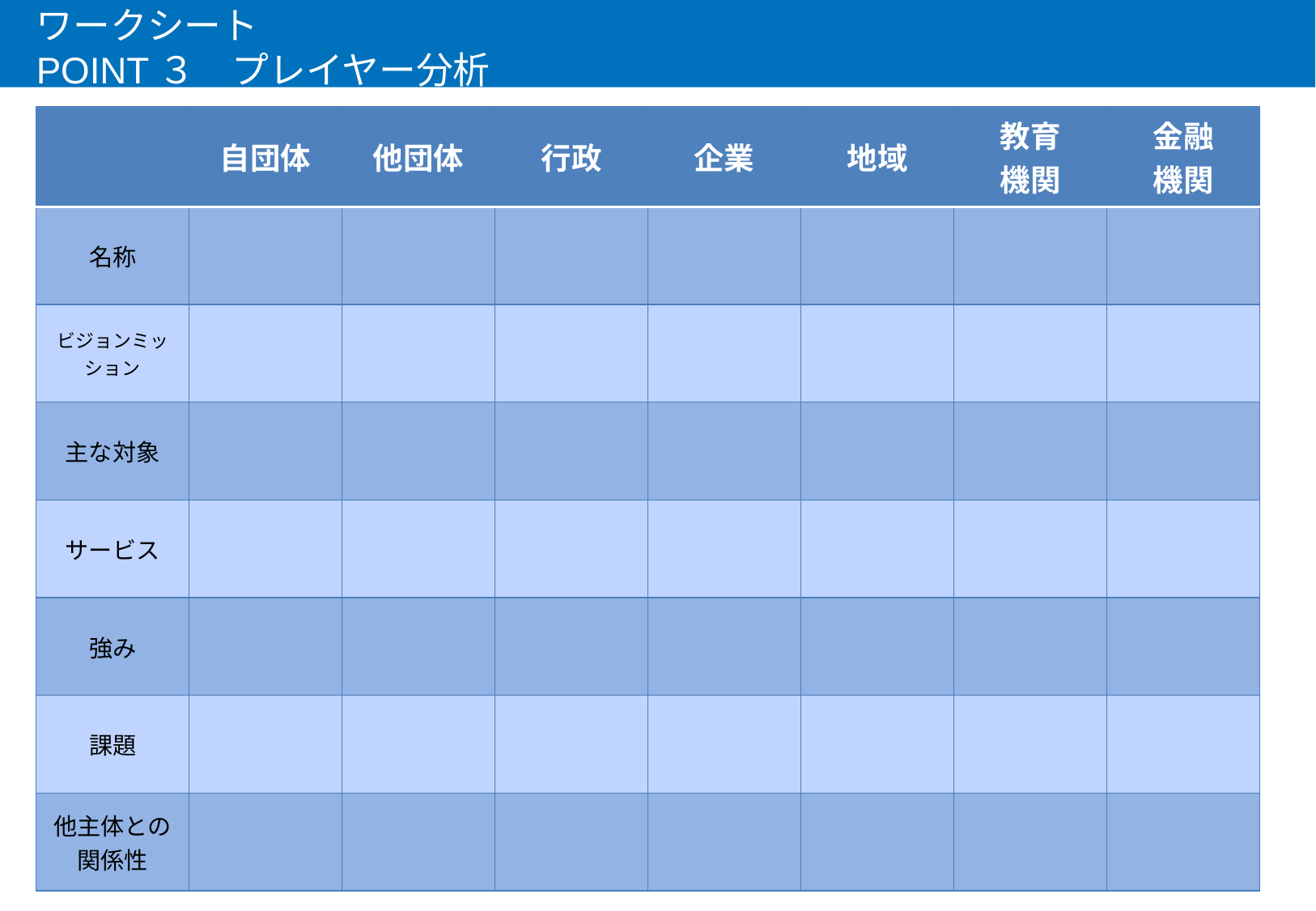

# ワークシート POINT３　プレイヤー分析
|  | 自団体 | 他団体 | 行政 | 企業 | 地域 | 教育 機関 | 金融 機関 |
| --- | --- | --- | --- | --- | --- | --- | --- |
| 名称 |  |  |  |  |  |  |  |
| ビジョンミッション |  |  |  |  |  |  |  |
| 主な対象 |  |  |  |  |  |  |  |
| サービス |  |  |  |  |  |  |  |
| 強み |  |  |  |  |  |  |  |
| 課題 |  |  |  |  |  |  |  |
| 他主体との関係性 |  |  |  |  |  |  |  |